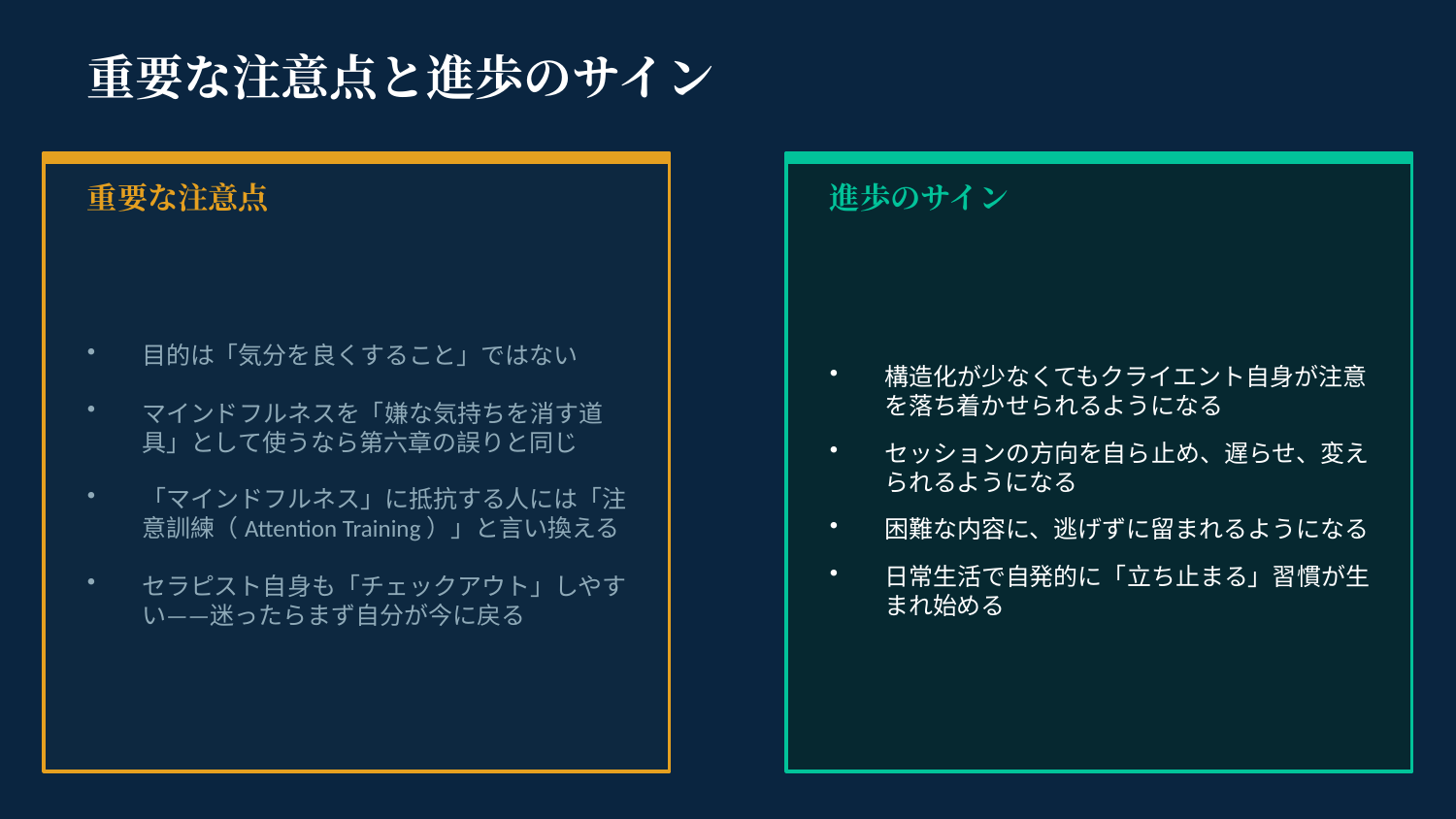

重要な注意点と進歩のサイン

重要な注意点
進歩のサイン
目的は「気分を良くすること」ではない
マインドフルネスを「嫌な気持ちを消す道具」として使うなら第六章の誤りと同じ
「マインドフルネス」に抵抗する人には「注意訓練（Attention Training）」と言い換える
セラピスト自身も「チェックアウト」しやすい——迷ったらまず自分が今に戻る
構造化が少なくてもクライエント自身が注意を落ち着かせられるようになる
セッションの方向を自ら止め、遅らせ、変えられるようになる
困難な内容に、逃げずに留まれるようになる
日常生活で自発的に「立ち止まる」習慣が生まれ始める